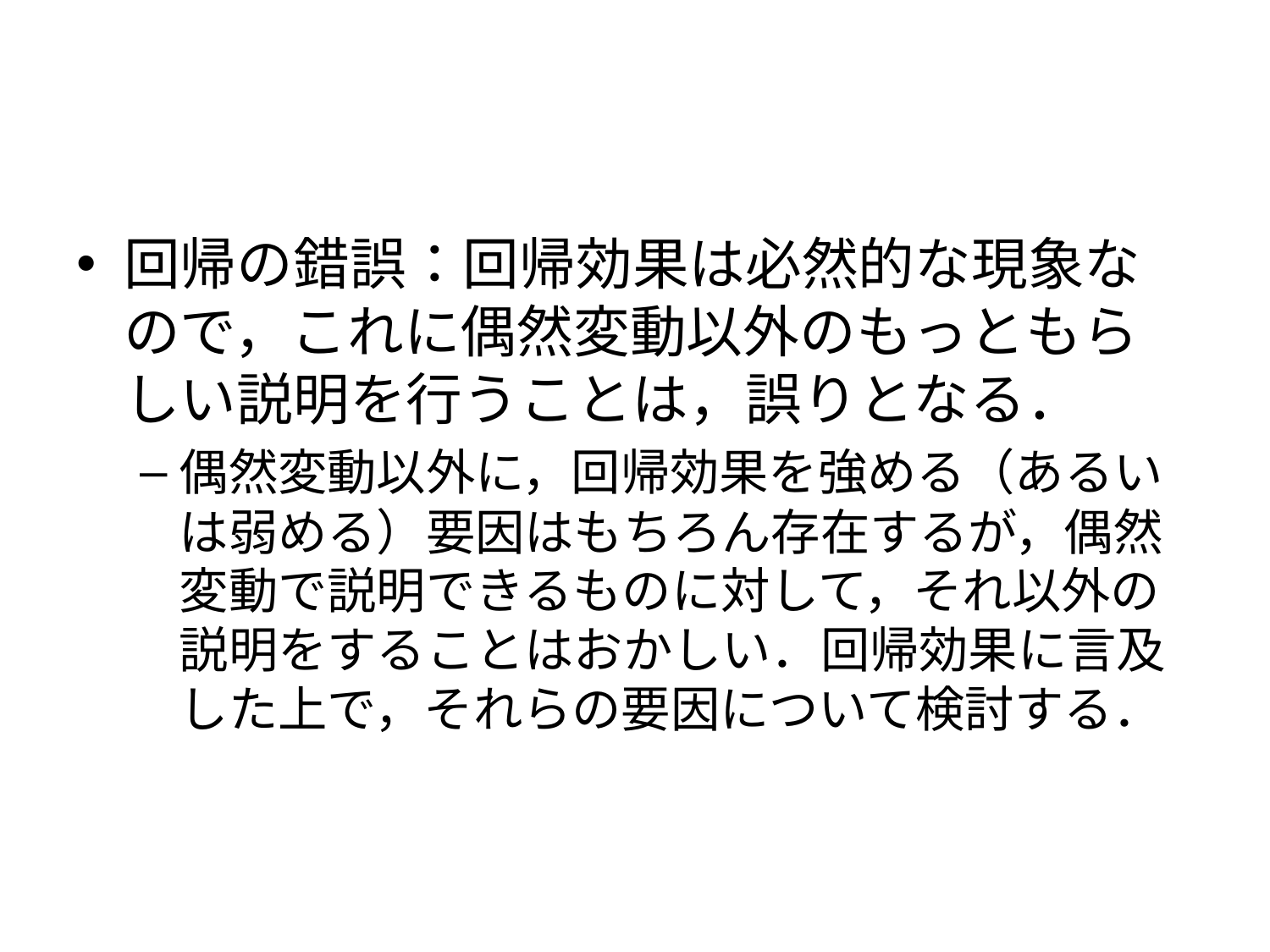

#
回帰の錯誤：回帰効果は必然的な現象なので，これに偶然変動以外のもっともらしい説明を行うことは，誤りとなる．
偶然変動以外に，回帰効果を強める（あるいは弱める）要因はもちろん存在するが，偶然変動で説明できるものに対して，それ以外の説明をすることはおかしい．回帰効果に言及した上で，それらの要因について検討する．